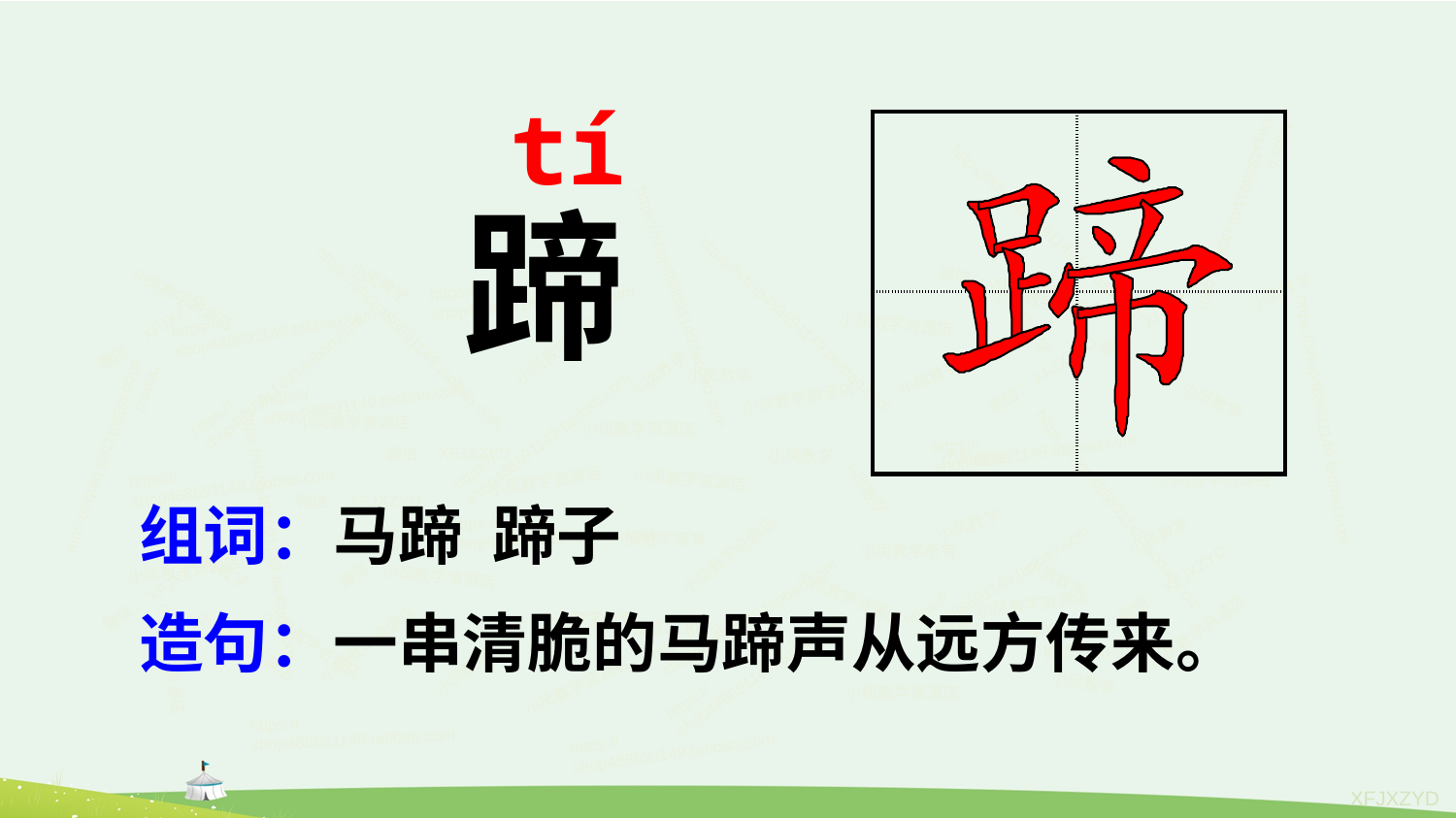

tí
|  |  |
| --- | --- |
|  |  |

蹄

组词：马蹄  蹄子
造句：一串清脆的马蹄声从远方传来。